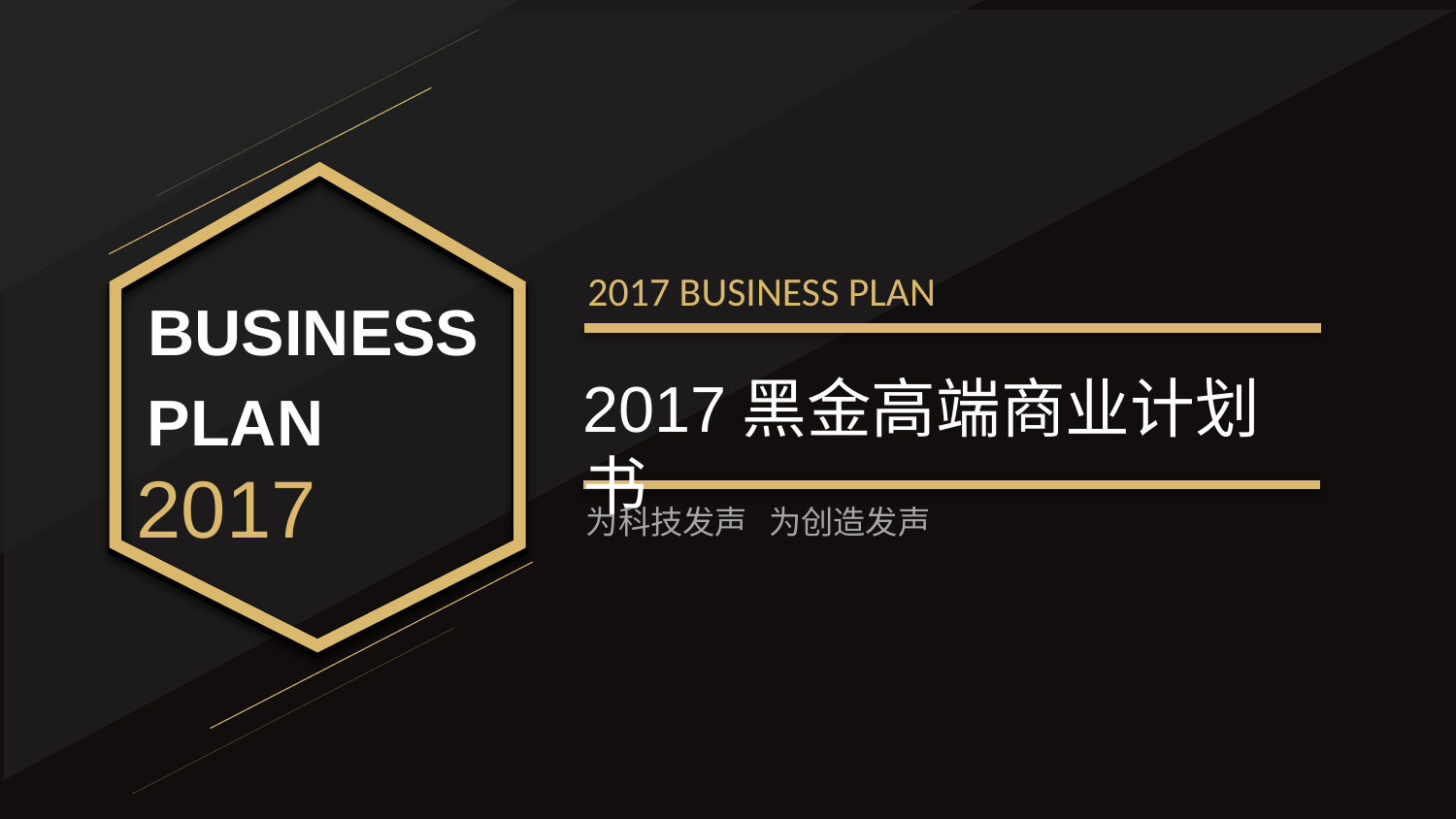

2017 BUSINESS PLAN
BUSINESS
2017黑金高端商业计划书
PLAN
2017
为科技发声   为创造发声